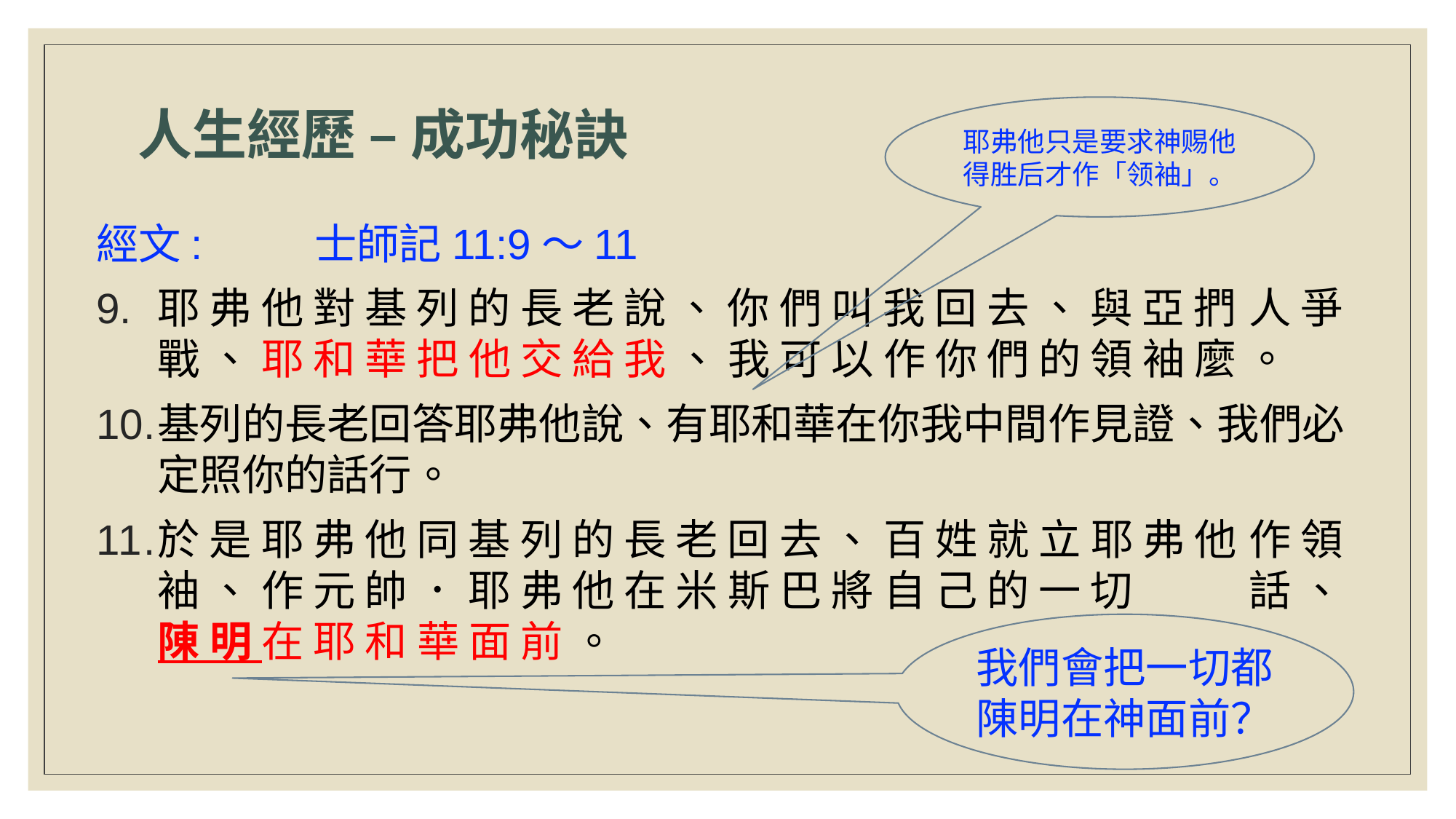

# 人生經歷 – 成功秘訣
耶弗他只是要求神赐他得胜后才作「领袖」。
經文: 	士師記11:9～11
耶 弗 他 對 基 列 的 長 老 說 、 你 們 叫 我 回 去 、 與 亞 捫 	人 爭 戰 、 耶 和 華 把 他 交 給 我 、 我 可 以 作 你 們 的 領 袖 麼 。
基列的長老回答耶弗他說、有耶和華在你我中間作見證、我們必定照你的話行。
於 是 耶 弗 他 同 基 列 的 長 老 回 去 、 百 姓 就 立 耶 弗 他 	作 領 袖 、 作 元 帥 ． 耶 弗 他 在 米 斯 巴 將 自 己 的 一 切 	話 、 陳 明 在 耶 和 華 面 前 。

我們會把一切都陳明在神面前？